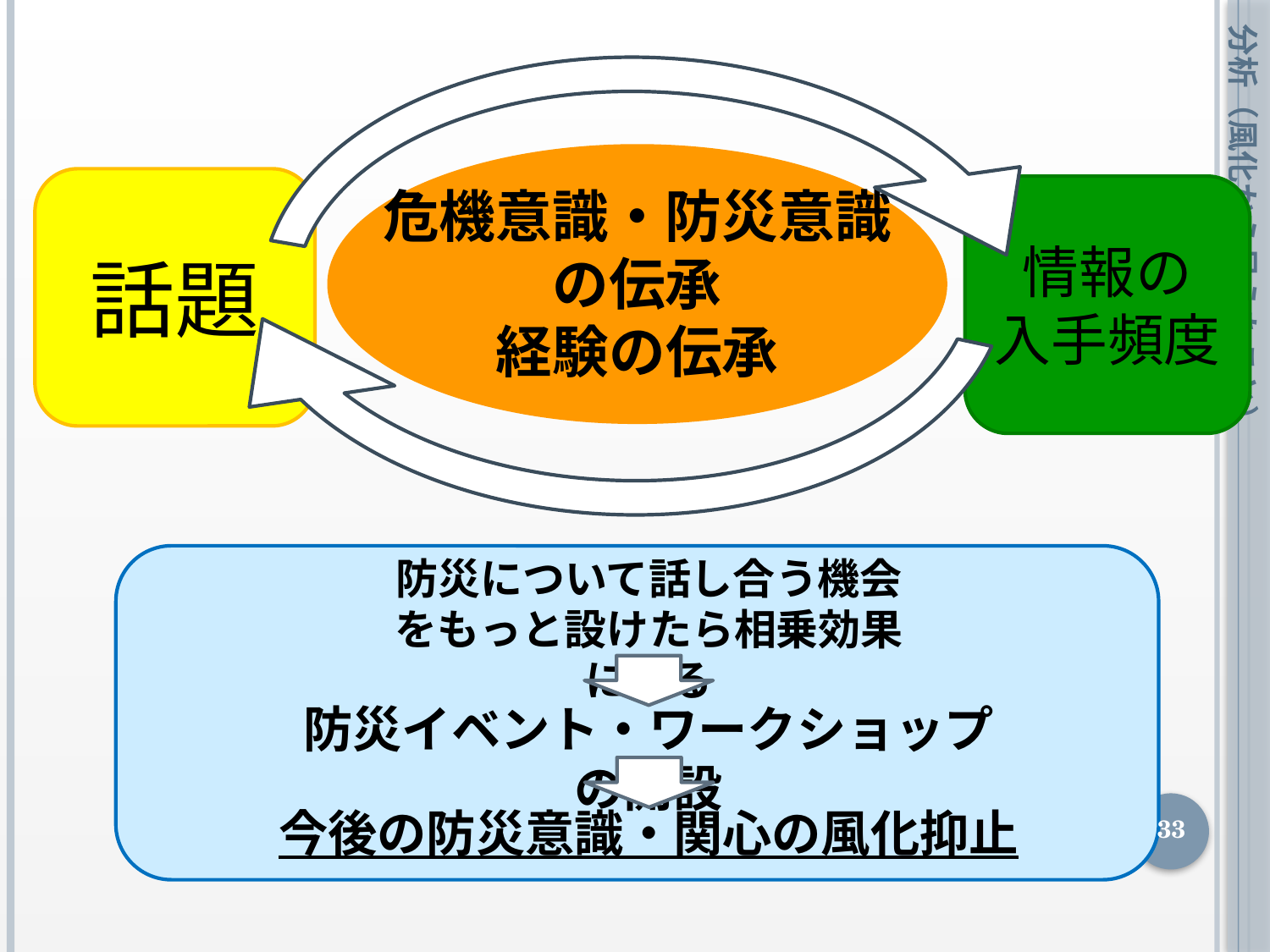

危機意識・防災意識
の伝承
経験の伝承
話題
情報の
入手頻度
 分析（風化から見えたこと）

防災について話し合う機会をもっと設けたら相乗効果になる

防災イベント・ワークショップの開設

今後の防災意識・関心の風化抑止
33